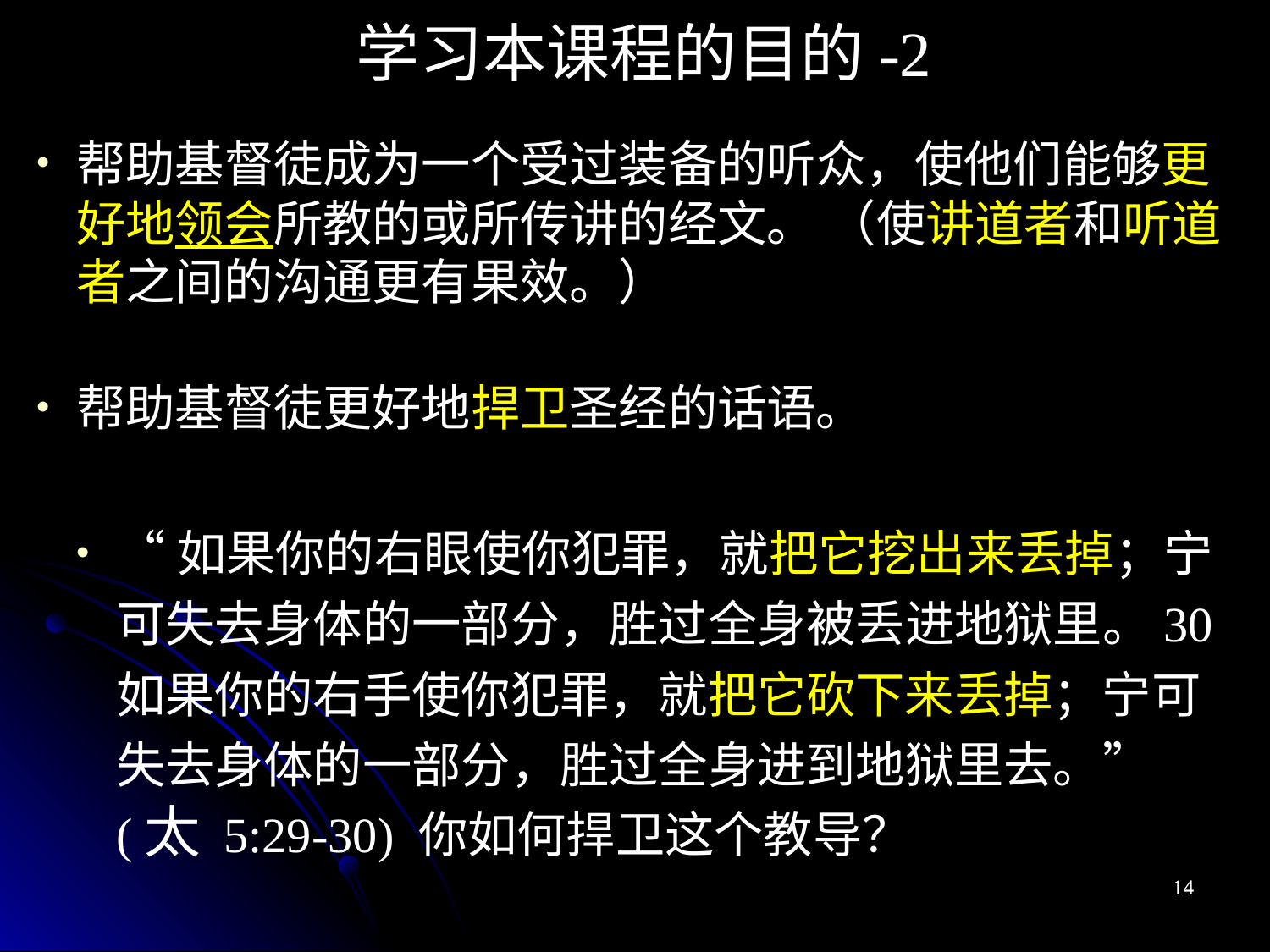

学习本课程的目的-2
帮助基督徒成为一个受过装备的听众，使他们能够更好地领会所教的或所传讲的经文。 （使讲道者和听道者之间的沟通更有果效。）

帮助基督徒更好地捍卫圣经的话语。

“如果你的右眼使你犯罪，就把它挖出来丢掉；宁可失去身体的一部分，胜过全身被丢进地狱里。30 如果你的右手使你犯罪，就把它砍下来丢掉；宁可失去身体的一部分，胜过全身进到地狱里去。” (太 5:29-30) 你如何捍卫这个教导？
14
14